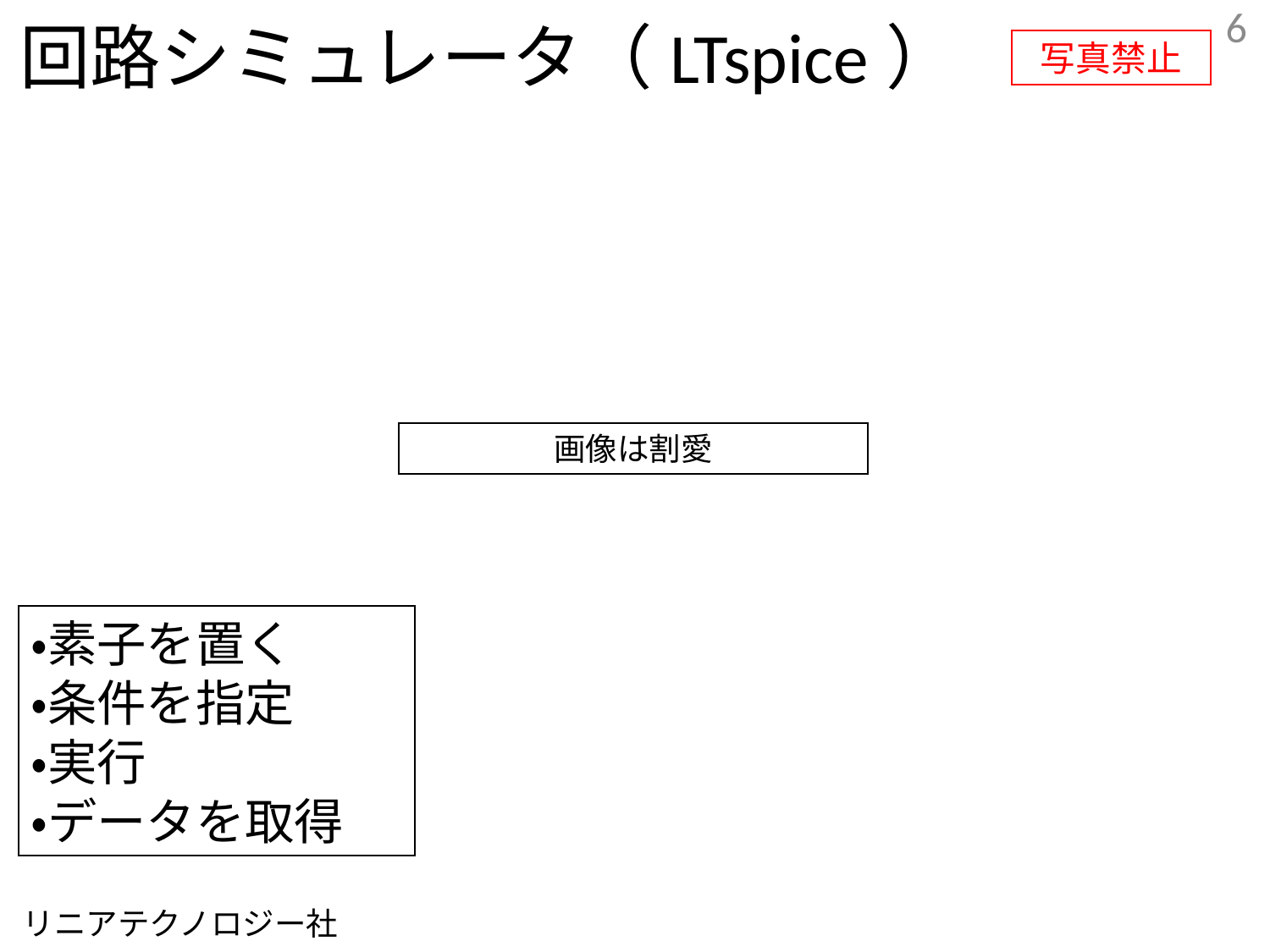

6
回路シミュレータ（LTspice）
写真禁止
画像は割愛
・素子を置く
・条件を指定
・実行
・データを取得
リニアテクノロジー社